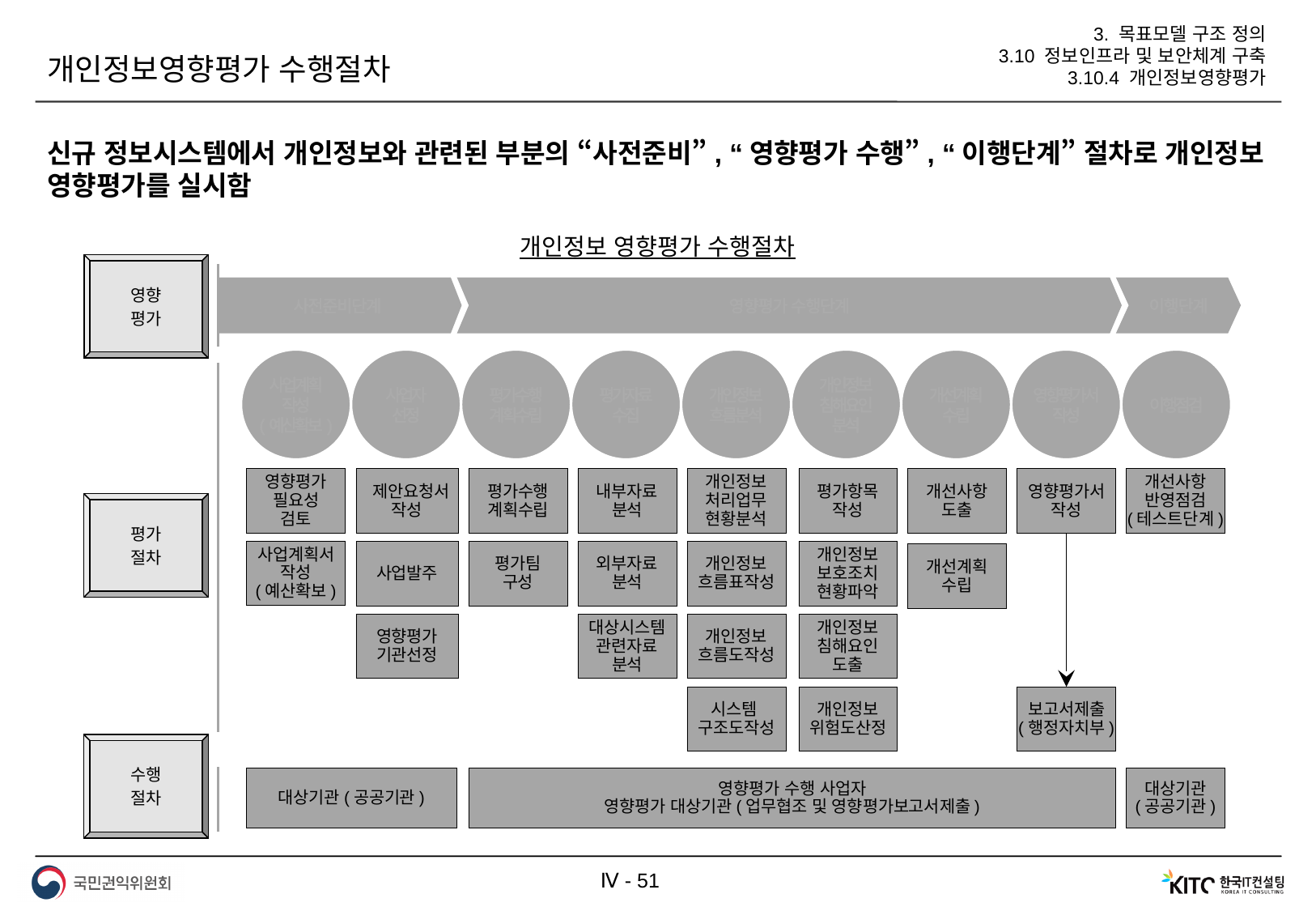

3. 목표모델 구조 정의
3.10 정보인프라 및 보안체계 구축
3.10.4 개인정보영향평가
개인정보영향평가 수행절차
신규 정보시스템에서 개인정보와 관련된 부분의 “사전준비”, “영향평가 수행”, “이행단계” 절차로 개인정보 영향평가를 실시함
개인정보 영향평가 수행절차
영향
평가
사전준비단계
영향평가 수행단계
이행단계
사업계획
작성
(예산확보)
사업자
선정
평가수행
계획수립
평가자료
수집
개인정보
흐름분석
개인정보
침해요인
분석
개선계획
수립
영향평가서
작성
이행점검
영향평가
필요성
검토
 제안요청서
작성
평가수행
계획수립
내부자료
분석
개인정보
처리업무
현황분석
평가항목
작성
개선사항
도출
영향평가서
작성
개선사항
반영점검
(테스트단계)
평가
절차
사업계획서
작성
(예산확보)
사업발주
평가팀
구성
외부자료
분석
개인정보
흐름표작성
개인정보
보호조치
현황파악
개선계획
수립
영향평가
기관선정
대상시스템
관련자료
분석
개인정보
흐름도작성
개인정보
침해요인
도출
개인정보
위험도산정
시스템
구조도작성
보고서제출
(행정자치부)
수행
절차
대상기관(공공기관)
영향평가 수행 사업자
영향평가 대상기관(업무협조 및 영향평가보고서제출)
대상기관
(공공기관)